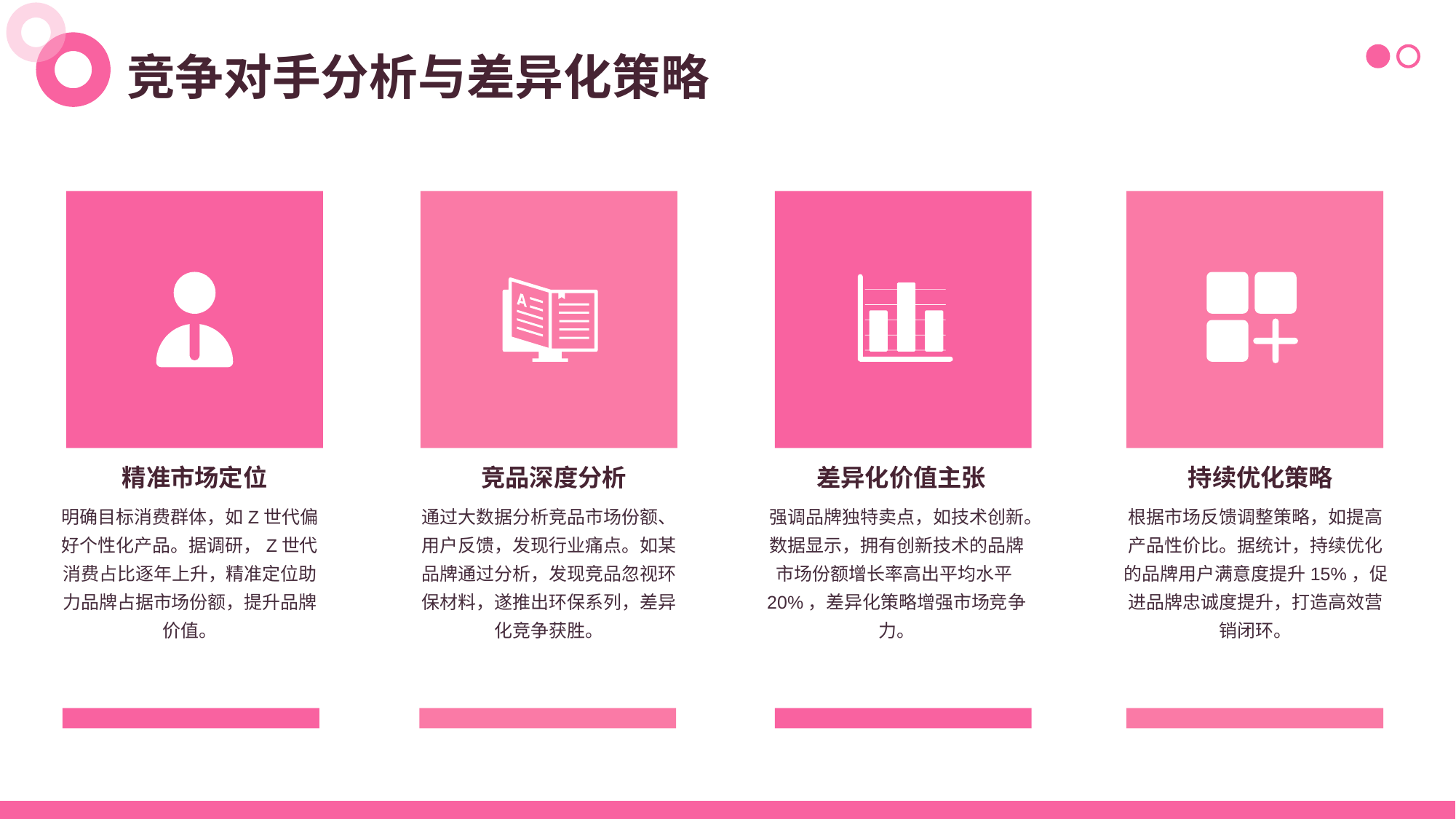

竞争对手分析与差异化策略

精准市场定位
竞品深度分析
差异化价值主张
持续优化策略
明确目标消费群体，如Z世代偏好个性化产品。据调研，Z世代消费占比逐年上升，精准定位助力品牌占据市场份额，提升品牌价值。
通过大数据分析竞品市场份额、用户反馈，发现行业痛点。如某品牌通过分析，发现竞品忽视环保材料，遂推出环保系列，差异化竞争获胜。
强调品牌独特卖点，如技术创新。数据显示，拥有创新技术的品牌市场份额增长率高出平均水平20%，差异化策略增强市场竞争力。
根据市场反馈调整策略，如提高产品性价比。据统计，持续优化的品牌用户满意度提升15%，促进品牌忠诚度提升，打造高效营销闭环。